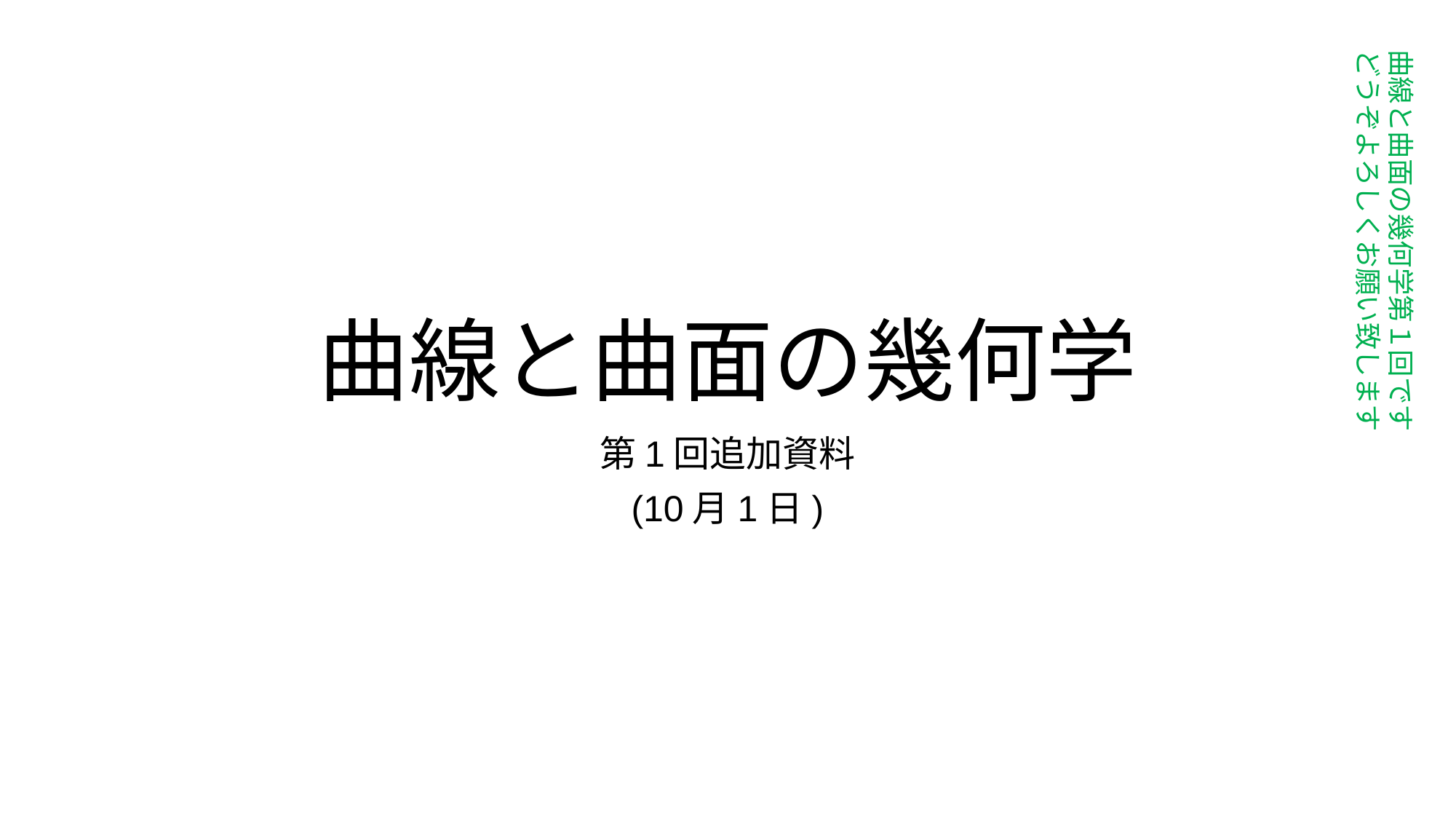

曲線と曲面の幾何学第１回です
どうぞよろしくお願い致します
# 曲線と曲面の幾何学
第1回追加資料
(10月1日)